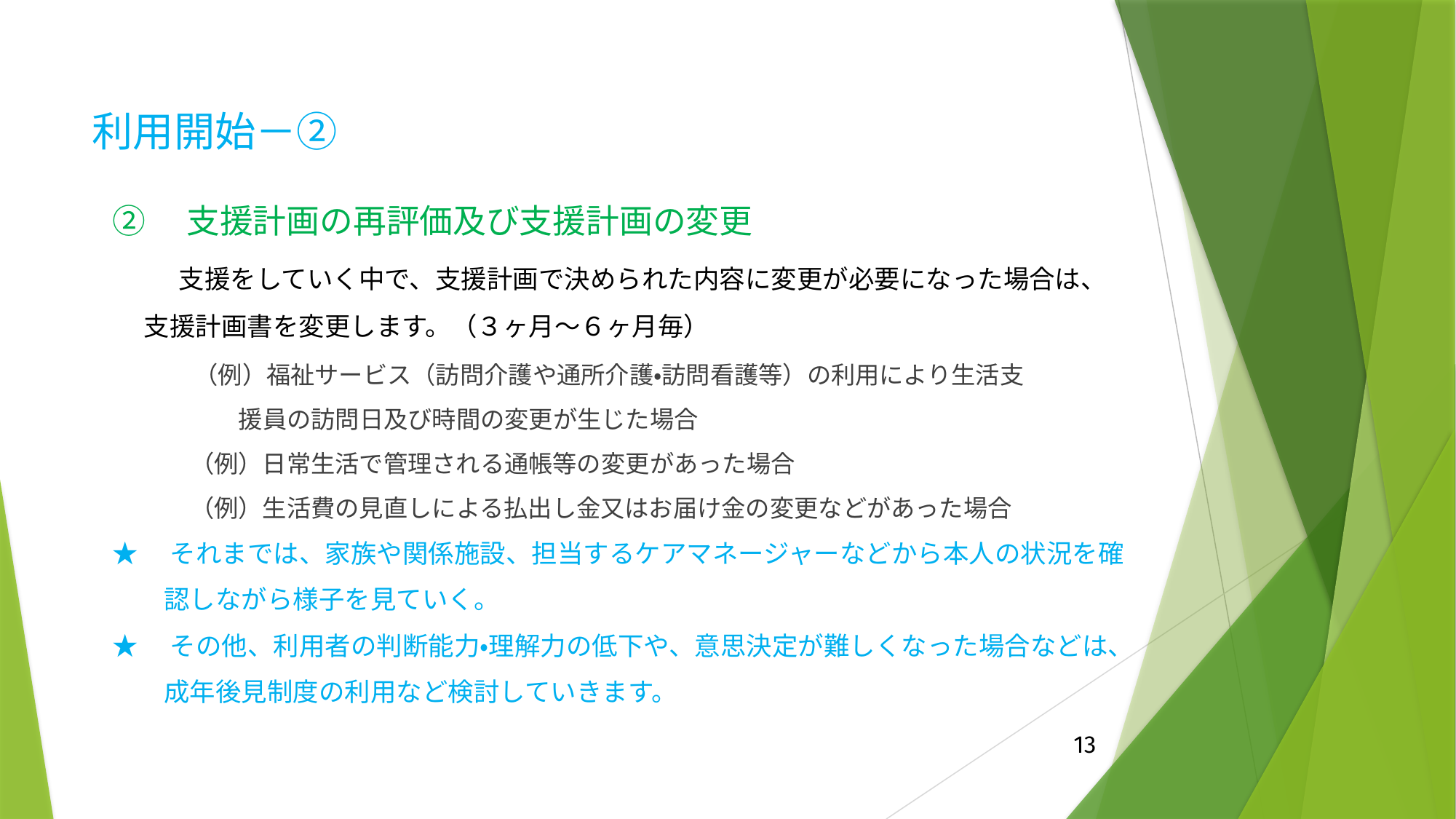

# 利用開始－②
②　支援計画の再評価及び支援計画の変更
　　支援をしていく中で、支援計画で決められた内容に変更が必要になった場合は、
　 支援計画書を変更します。（３ヶ月～６ヶ月毎）
　　　（例）福祉サービス（訪問介護や通所介護・訪問看護等）の利用により生活支
　　　 　　援員の訪問日及び時間の変更が生じた場合
　　　 （例）日常生活で管理される通帳等の変更があった場合
　　　 （例）生活費の見直しによる払出し金又はお届け金の変更などがあった場合
★　それまでは、家族や関係施設、担当するケアマネージャーなどから本人の状況を確
　　認しながら様子を見ていく。
★　その他、利用者の判断能力・理解力の低下や、意思決定が難しくなった場合などは、
　　成年後見制度の利用など検討していきます。
13